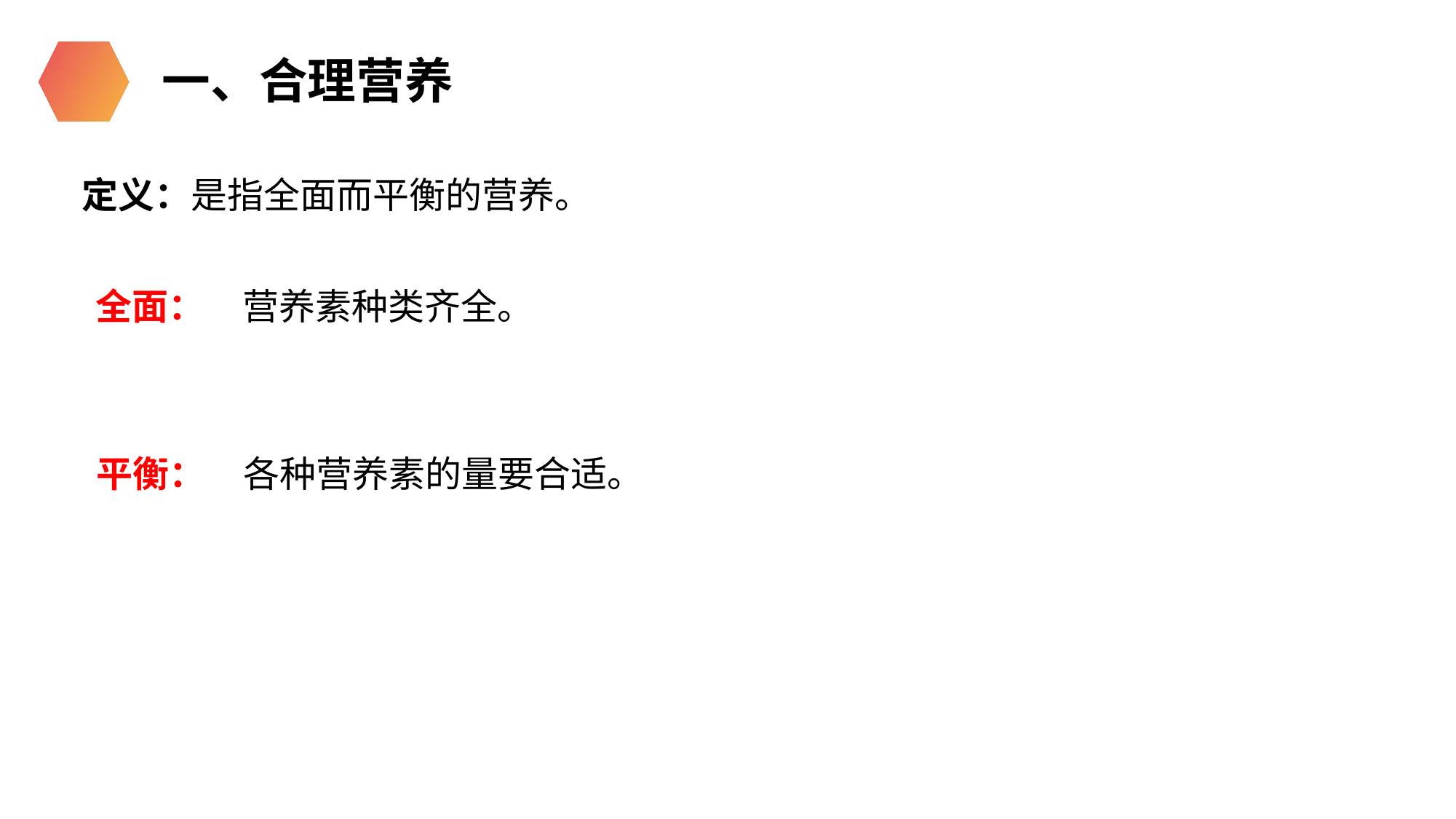

一、合理营养
      定义：是指全面而平衡的营养。
全面：
营养素种类齐全。
平衡：
各种营养素的量要合适。